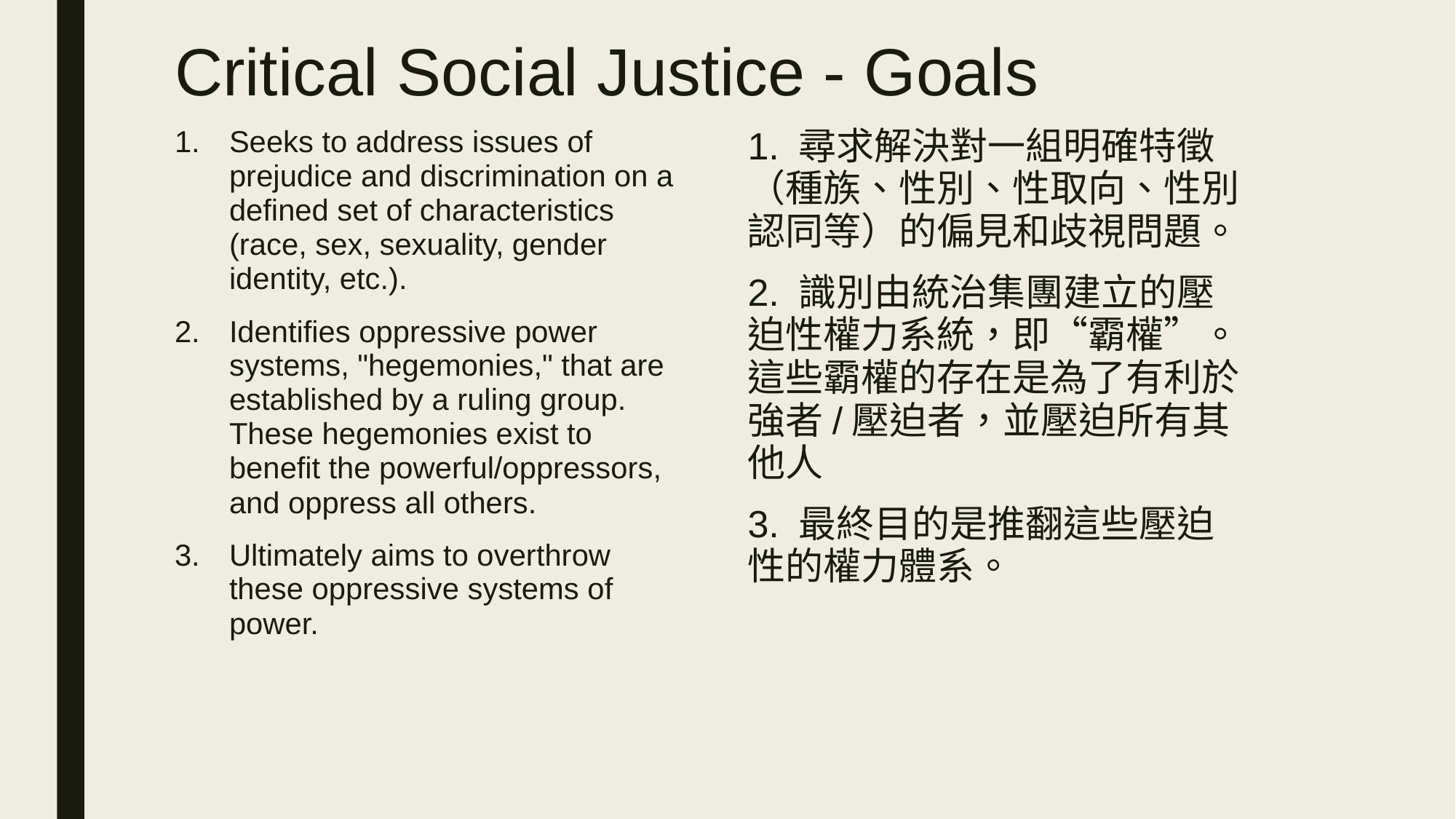

# Critical Social Justice - Goals
Seeks to address issues of prejudice and discrimination on a defined set of characteristics (race, sex, sexuality, gender identity, etc.).
Identifies oppressive power systems, "hegemonies," that are established by a ruling group.  These hegemonies exist to benefit the powerful/oppressors, and oppress all others.
Ultimately aims to overthrow these oppressive systems of power.
1. 尋求解決對一組明確特徵（種族、性別、性取向、性別認同等）的偏見和歧視問題。
2. 識別由統治集團建立的壓迫性權力系統，即“霸權”。 這些霸權的存在是為了有利於強者/壓迫者，並壓迫所有其他人
3. 最終目的是推翻這些壓迫性的權力體系。